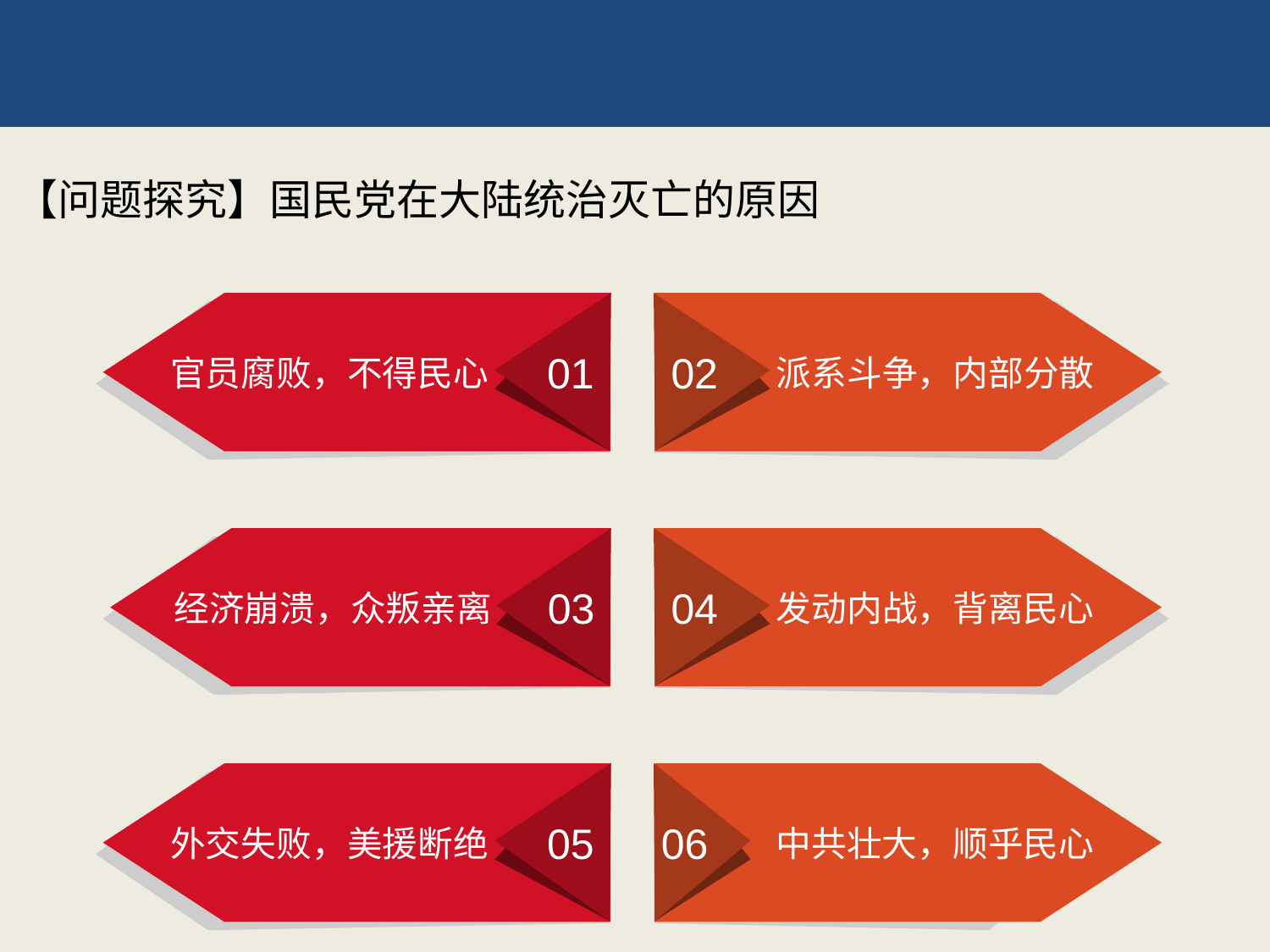

【问题探究】国民党在大陆统治灭亡的原因
官员腐败，不得民心
01

02
派系斗争，内部分散

经济崩溃，众叛亲离
03

04
发动内战，背离民心

外交失败，美援断绝
05

06
中共壮大，顺乎民心